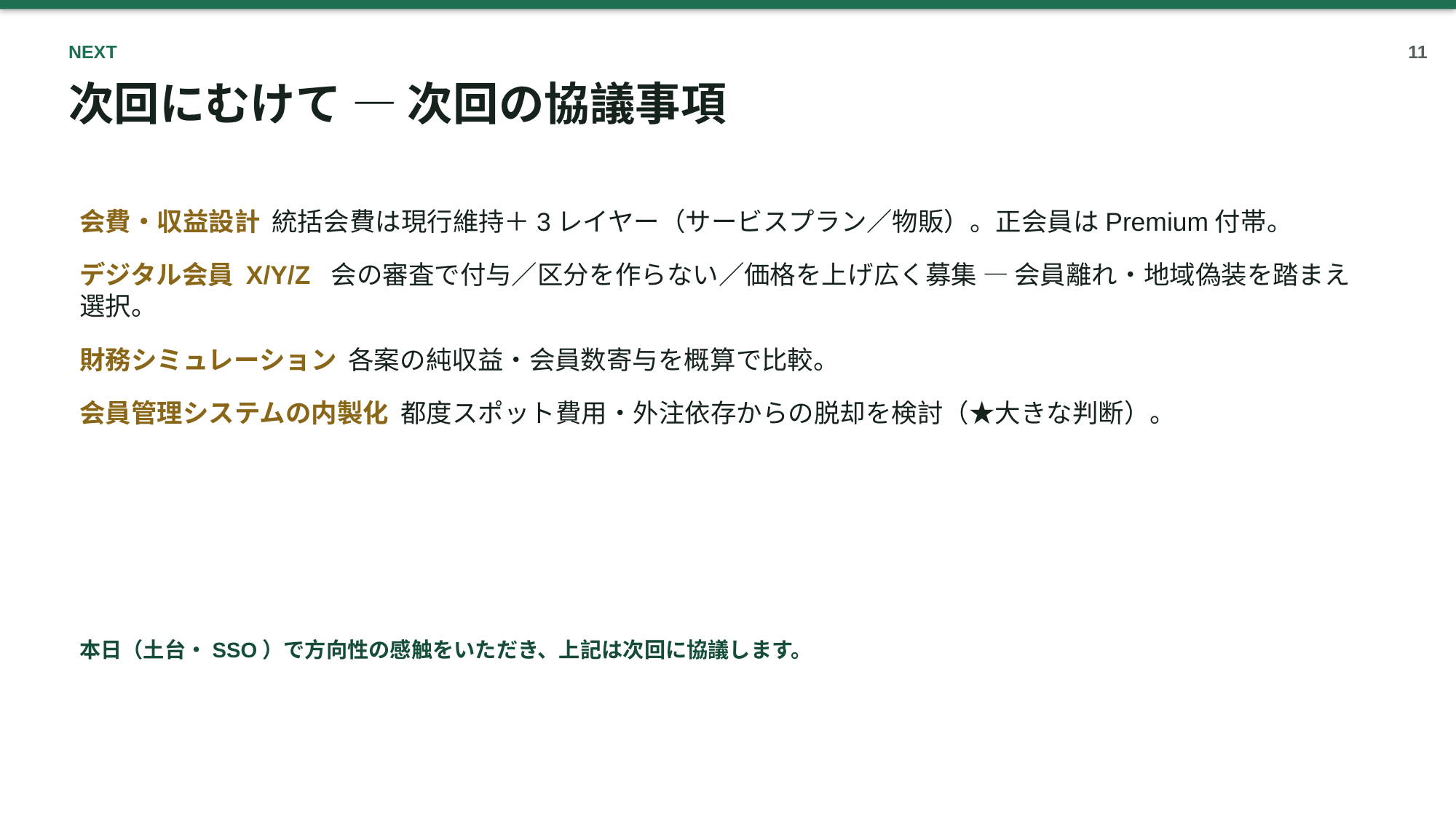

NEXT
11
次回にむけて ― 次回の協議事項
会費・収益設計  統括会費は現行維持＋3レイヤー（サービスプラン／物販）。正会員はPremium付帯。
デジタル会員 X/Y/Z  会の審査で付与／区分を作らない／価格を上げ広く募集 ― 会員離れ・地域偽装を踏まえ選択。
財務シミュレーション  各案の純収益・会員数寄与を概算で比較。
会員管理システムの内製化  都度スポット費用・外注依存からの脱却を検討（★大きな判断）。
本日（土台・SSO）で方向性の感触をいただき、上記は次回に協議します。